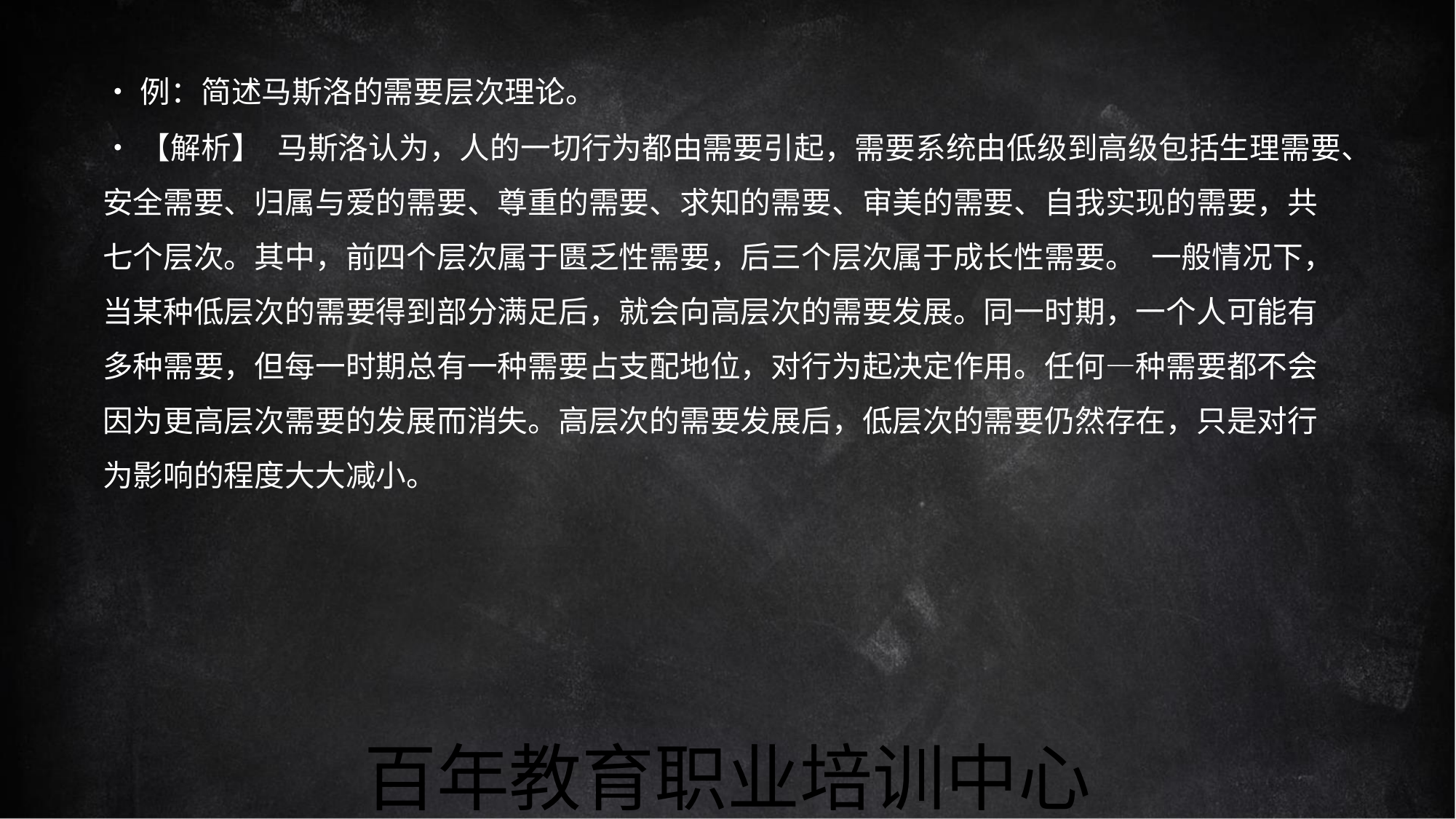

•例：简述马斯洛的需要层次理论。
•【解析】 马斯洛认为，人的一切行为都由需要引起，需要系统由低级到高级包括生理需要、
安全需要、归属与爱的需要、尊重的需要、求知的需要、审美的需要、自我实现的需要，共
七个层次。其中，前四个层次属于匮乏性需要，后三个层次属于成长性需要。 一般情况下，
当某种低层次的需要得到部分满足后，就会向高层次的需要发展。同一时期，一个人可能有
多种需要，但每一时期总有一种需要占支配地位，对行为起决定作用。任何—种需要都不会
因为更高层次需要的发展而消失。高层次的需要发展后，低层次的需要仍然存在，只是对行
为影响的程度大大减小。
百年教育职业培训中心